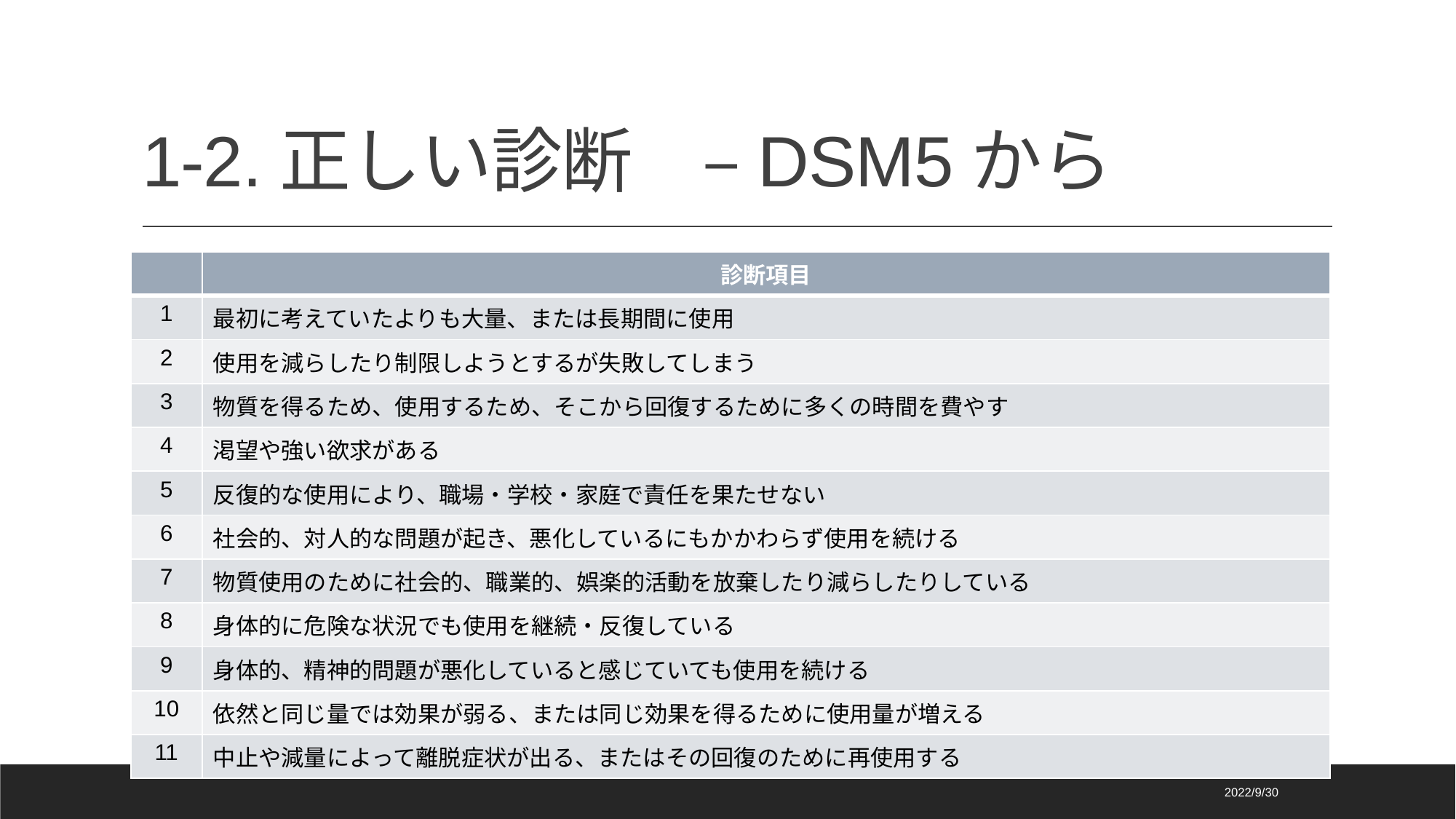

# 1-2.正しい診断　–DSM5から
|  | 診断項目 |
| --- | --- |
| 1 | 最初に考えていたよりも大量、または長期間に使用 |
| 2 | 使用を減らしたり制限しようとするが失敗してしまう |
| 3 | 物質を得るため、使用するため、そこから回復するために多くの時間を費やす |
| 4 | 渇望や強い欲求がある |
| 5 | 反復的な使用により、職場・学校・家庭で責任を果たせない |
| 6 | 社会的、対人的な問題が起き、悪化しているにもかかわらず使用を続ける |
| 7 | 物質使用のために社会的、職業的、娯楽的活動を放棄したり減らしたりしている |
| 8 | 身体的に危険な状況でも使用を継続・反復している |
| 9 | 身体的、精神的問題が悪化していると感じていても使用を続ける |
| 10 | 依然と同じ量では効果が弱る、または同じ効果を得るために使用量が増える |
| 11 | 中止や減量によって離脱症状が出る、またはその回復のために再使用する |
2022/9/30